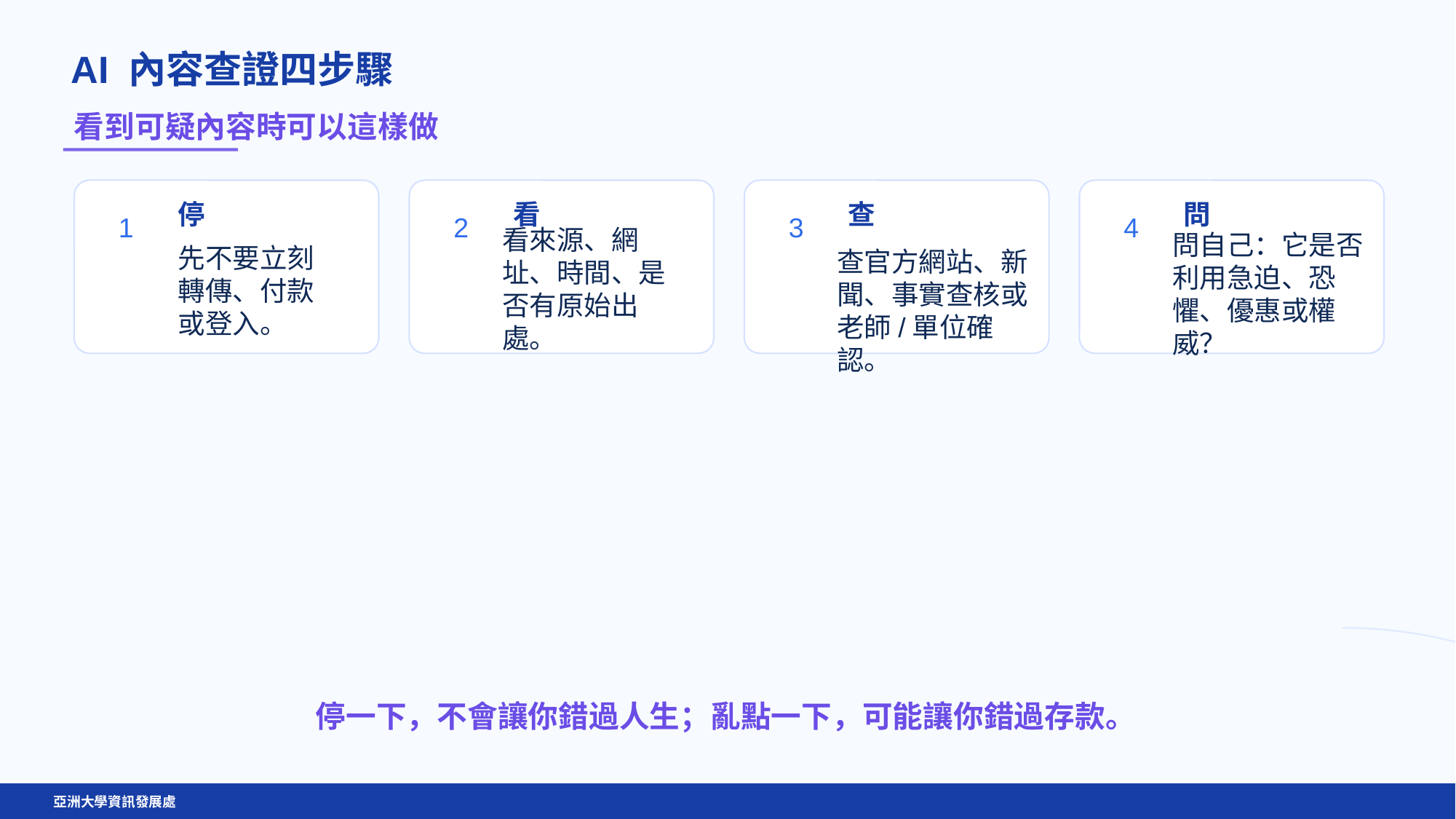

AI 內容查證四步驟
看到可疑內容時可以這樣做

停
看
查
問
1
2
3
4
看來源、網址、時間、是否有原始出處。
先不要立刻轉傳、付款或登入。
問自己：它是否利用急迫、恐懼、優惠或權威？
查官方網站、新聞、事實查核或老師/單位確認。

停一下，不會讓你錯過人生；亂點一下，可能讓你錯過存款。

亞洲大學資訊發展處